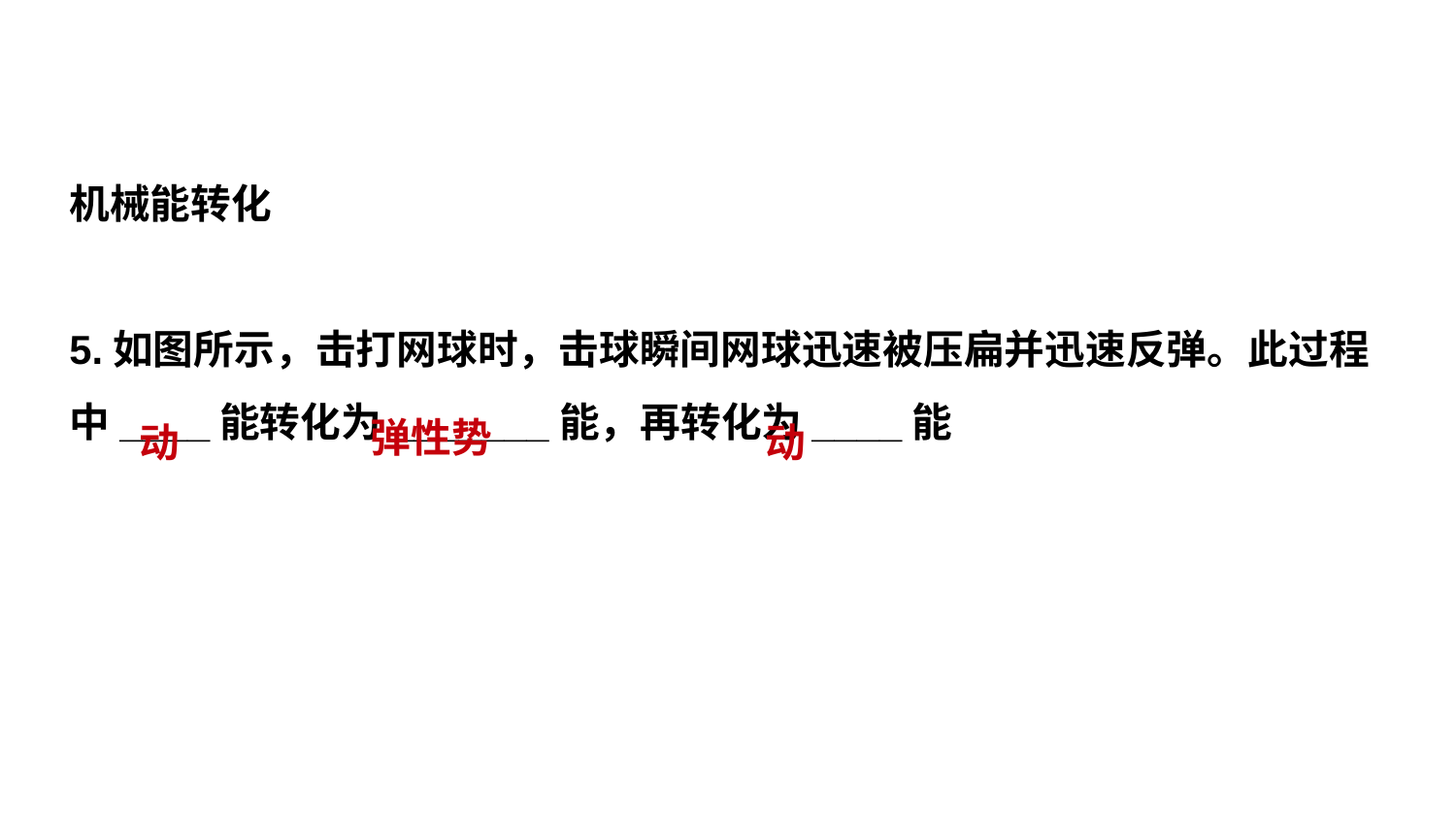

机械能转化

5.如图所示，击打网球时，击球瞬间网球迅速被压扁并迅速反弹。此过程中____能转化为_______能，再转化为____能
弹性势
动
动